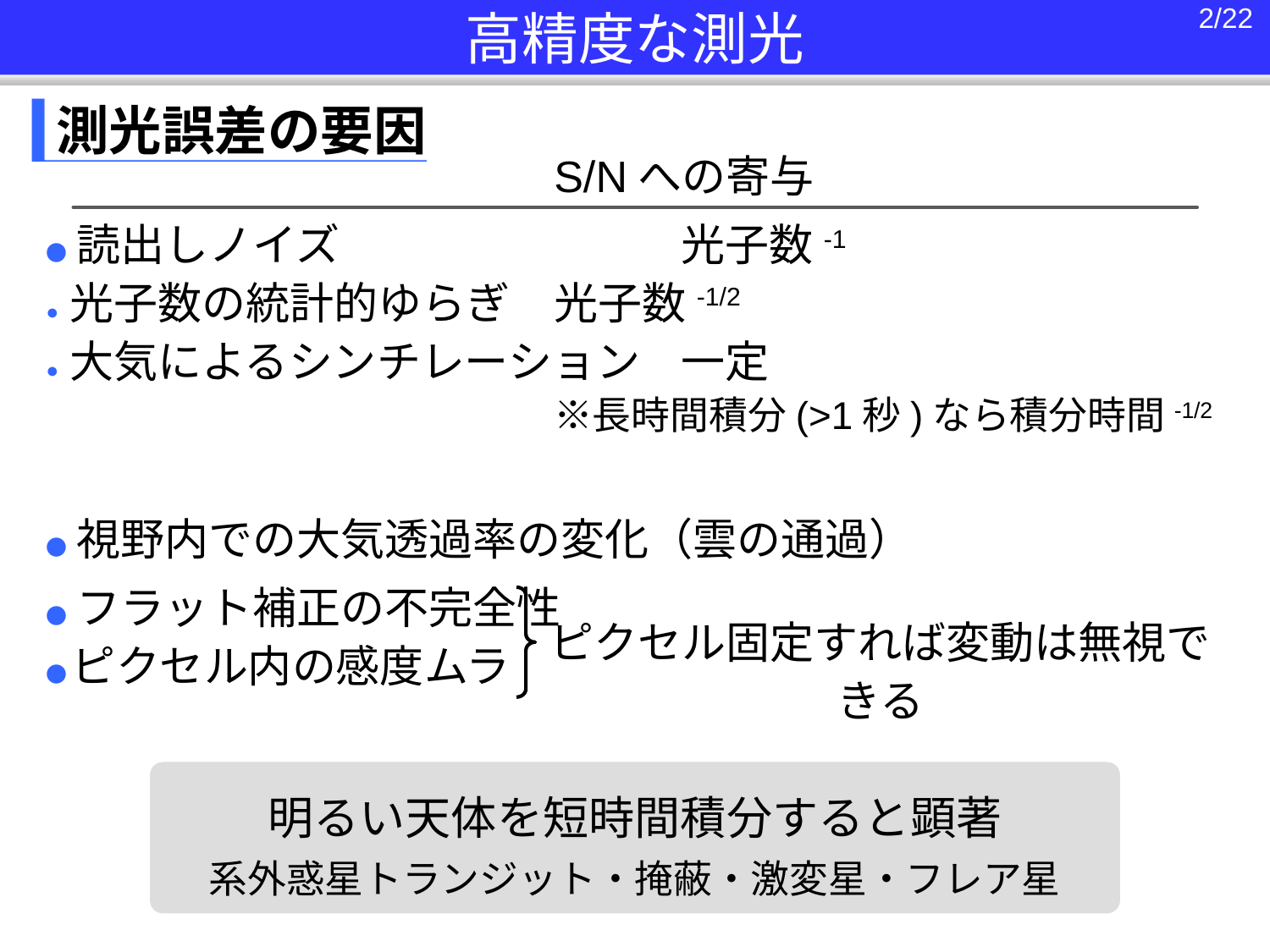

# 高精度な測光
2/22

測光誤差の要因
				S/Nへの寄与
● 読出しノイズ			光子数-1
● 光子数の統計的ゆらぎ	光子数-1/2
● 大気によるシンチレーション	一定
				※長時間積分(>1秒)なら積分時間-1/2
● 視野内での大気透過率の変化（雲の通過）
● フラット補正の不完全性
● ピクセル内の感度ムラ

ピクセル固定すれば変動は無視できる
明るい天体を短時間積分すると顕著
系外惑星トランジット・掩蔽・激変星・フレア星